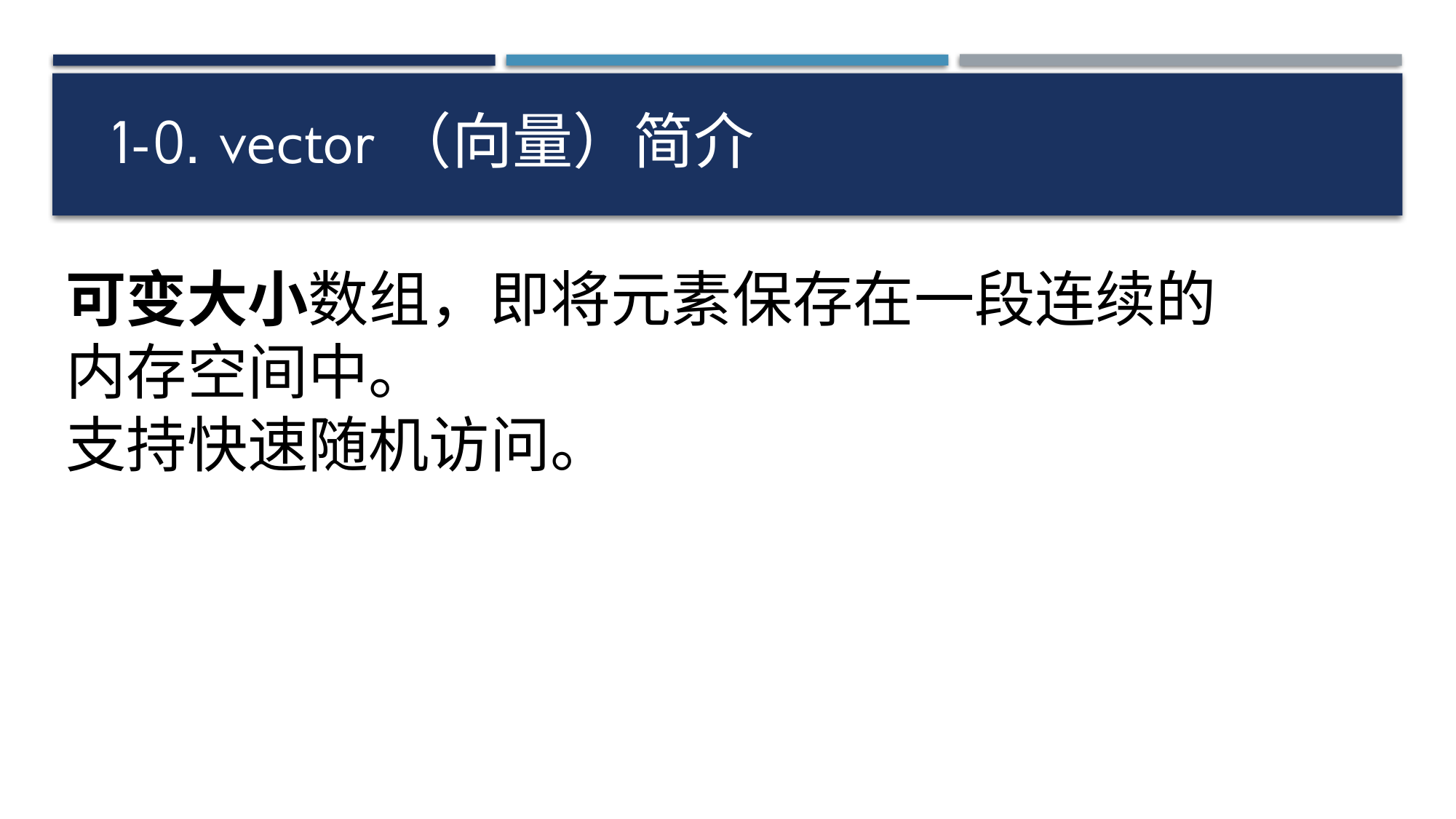

1-0. vector（向量）简介

可变大小数组，即将元素保存在一段连续的内存空间中。
支持快速随机访问。